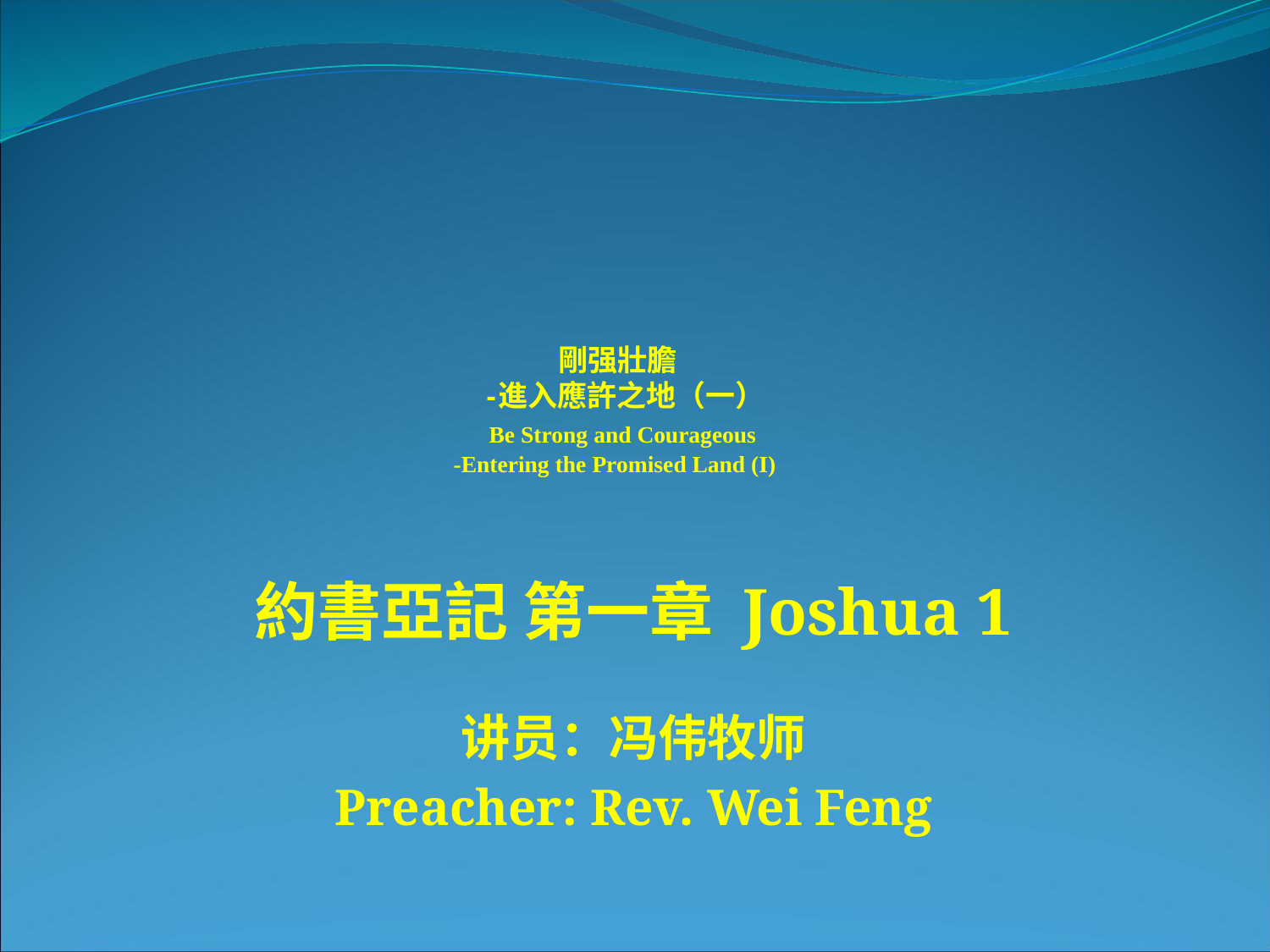

# 剛强壯膽 -進入應許之地（一） Be Strong and Courageous -Entering the Promised Land (I)

約書亞記 第一章 Joshua 1

讲员：冯伟牧师
Preacher: Rev. Wei Feng